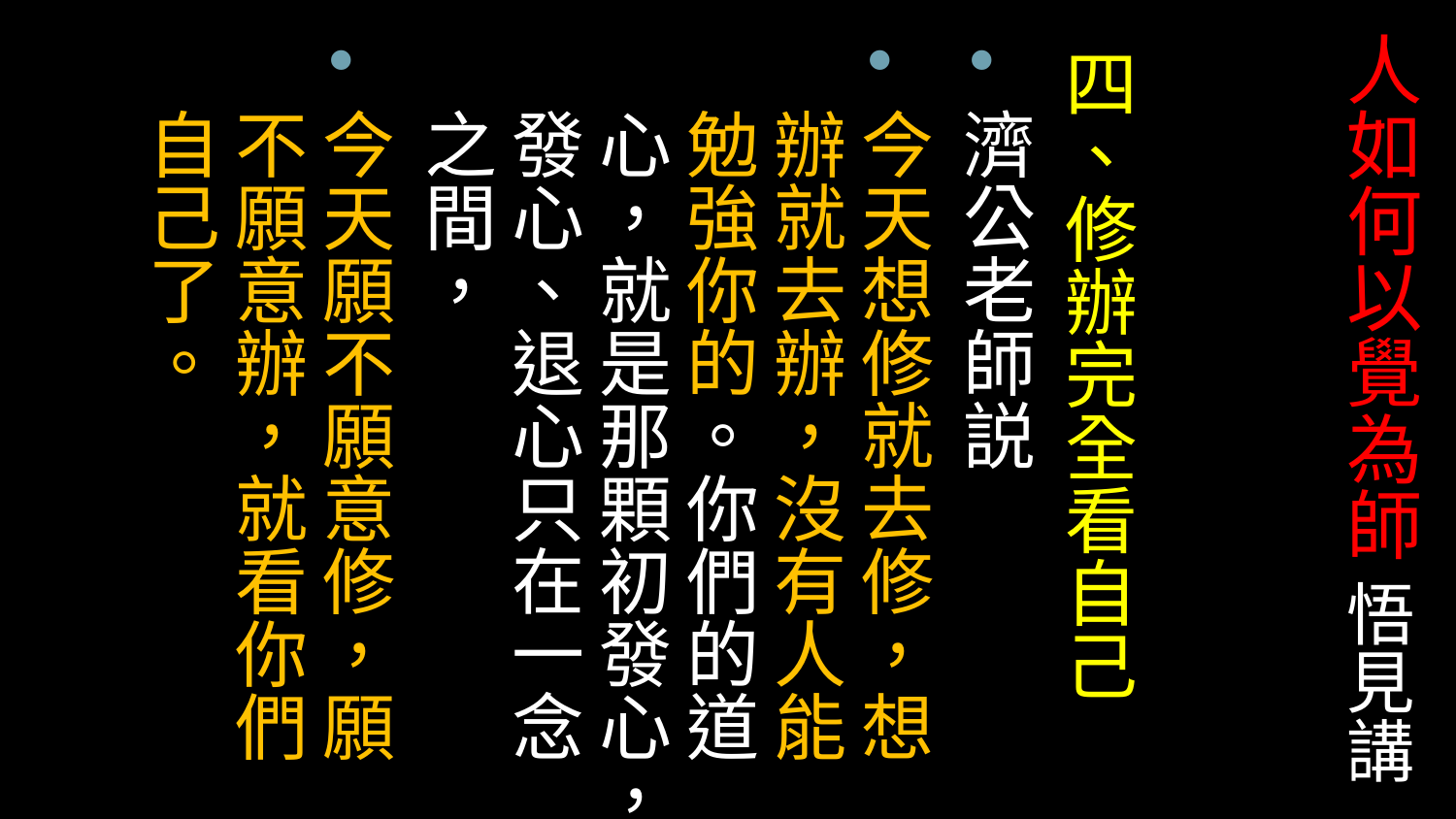

# 人如何以覺為師 悟見講
四、修辦完全看自己
濟公老師説
今天想修就去修，想辦就去辦，沒有人能勉強你的。你們的道心，就是那顆初發心，發心、退心只在一念之間，
今天願不願意修，願不願意辦，就看你們自己了。